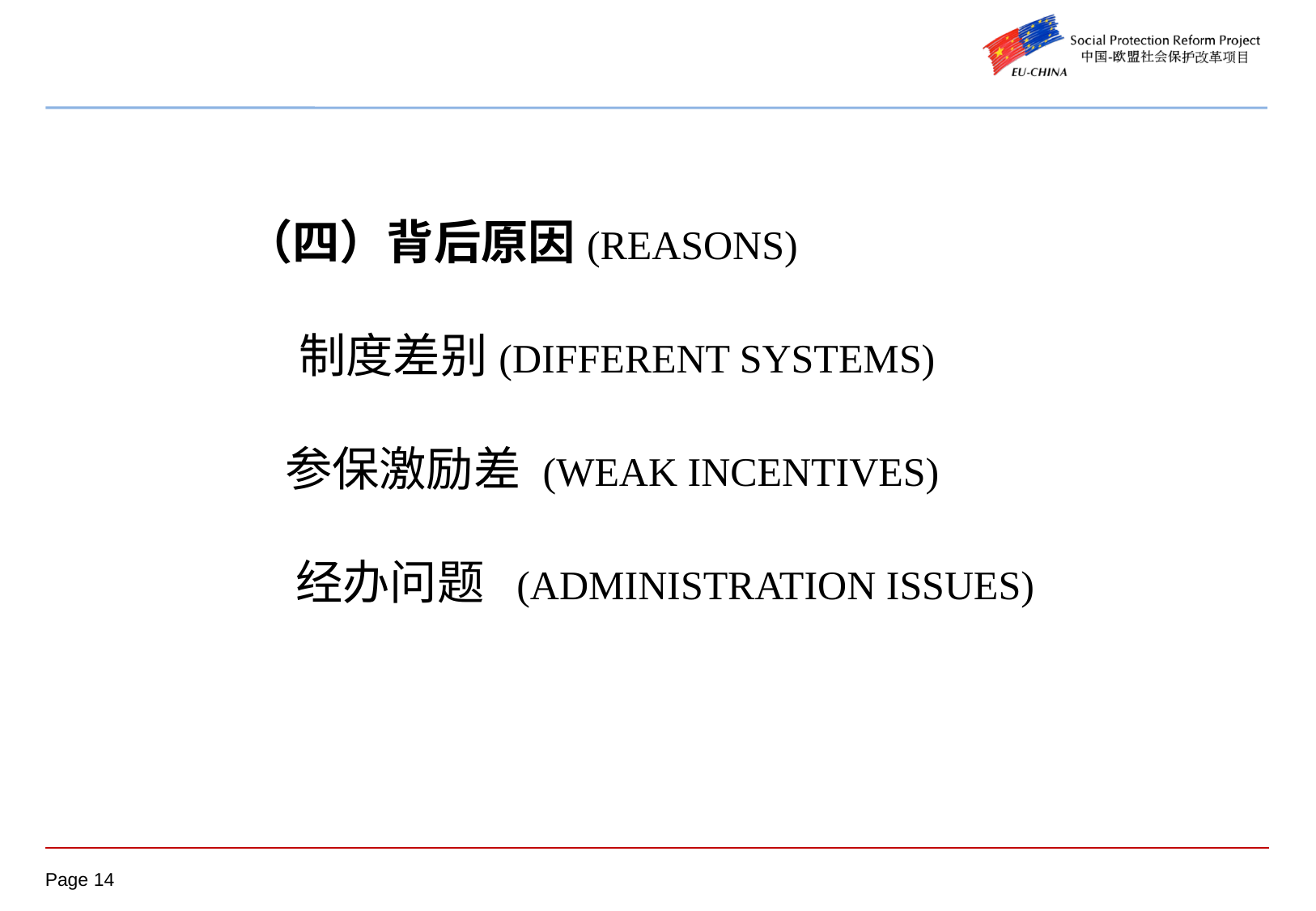

（四）背后原因(reasons)

                制度差别(Different systems)

               参保激励差 (weak incentives)

                经办问题  (Administration issues)